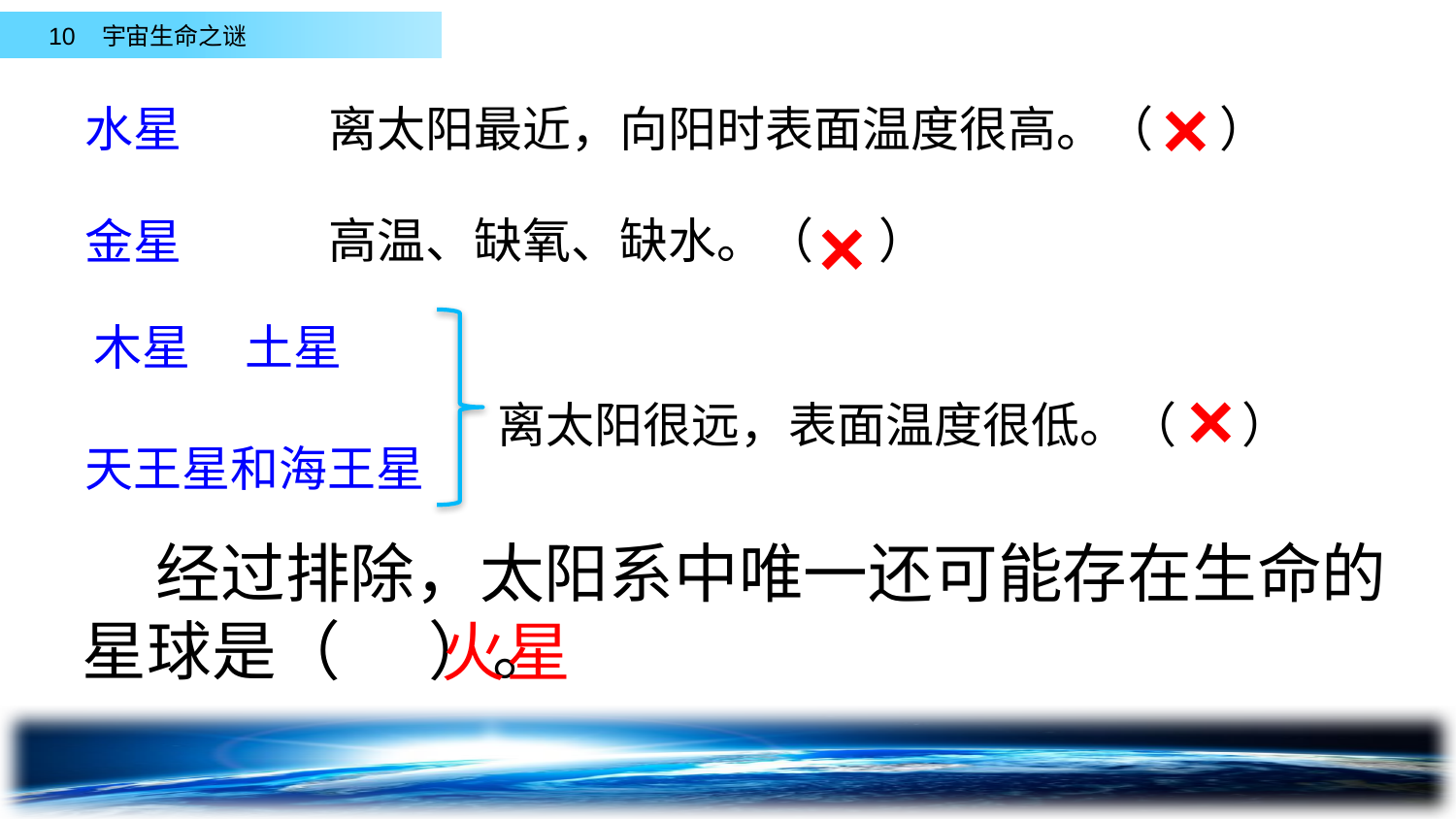

×
水星
离太阳最近，向阳时表面温度很高。（      ）
×
高温、缺氧、缺水。（      ）
金星

木星     土星
离太阳很远，表面温度很低。（      ）
×
天王星和海王星
    经过排除，太阳系中唯一还可能存在生命的星球是（      ）。
火星